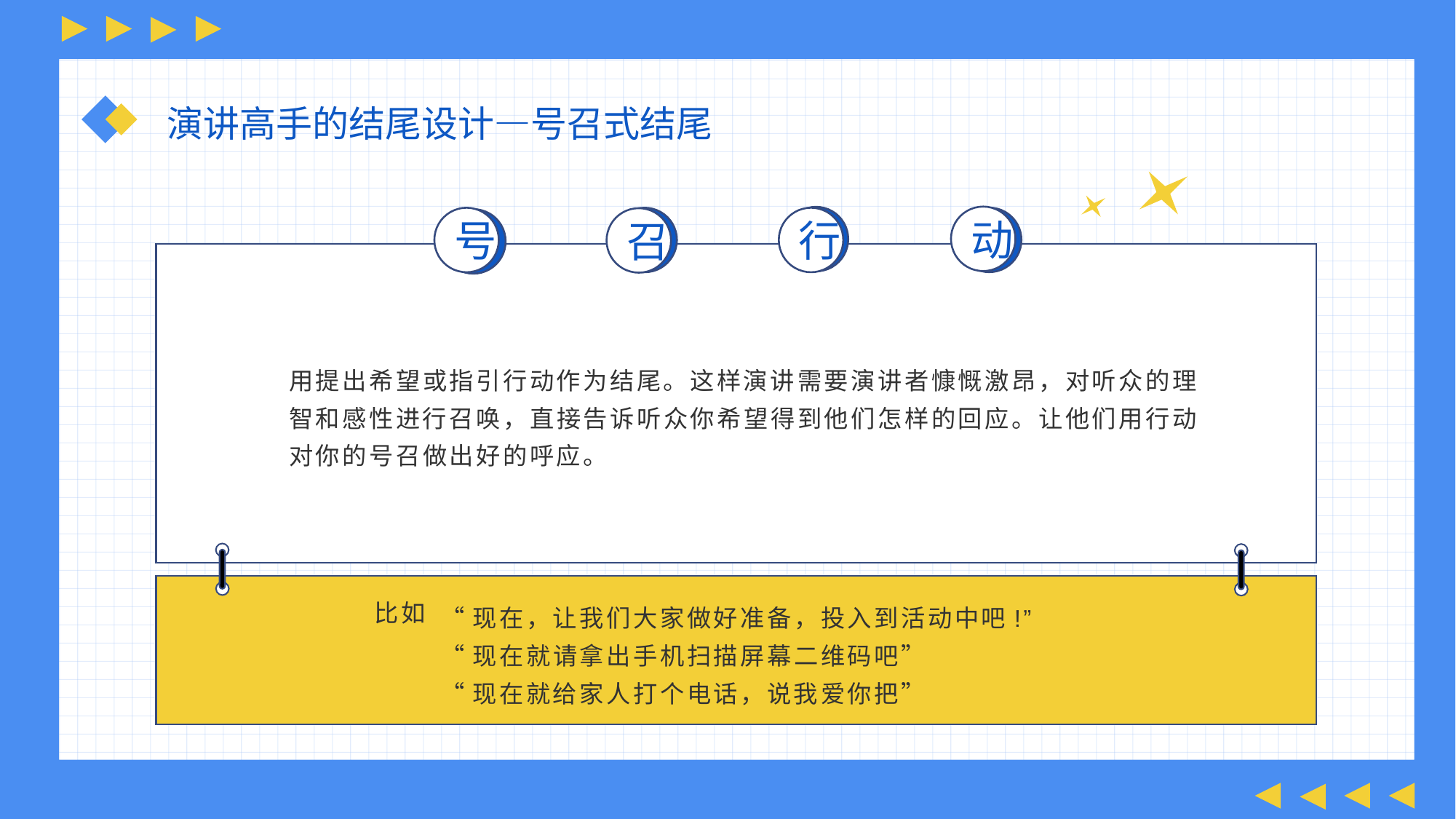

演讲高手的结尾设计—号召式结尾

动

号
行
召

用提出希望或指引行动作为结尾。这样演讲需要演讲者慷慨激昂，对听众的理智和感性进行召唤，直接告诉听众你希望得到他们怎样的回应。让他们用行动对你的号召做出好的呼应。
比如
“现在，让我们大家做好准备，投入到活动中吧!”
“现在就请拿出手机扫描屏幕二维码吧”
“现在就给家人打个电话，说我爱你把”